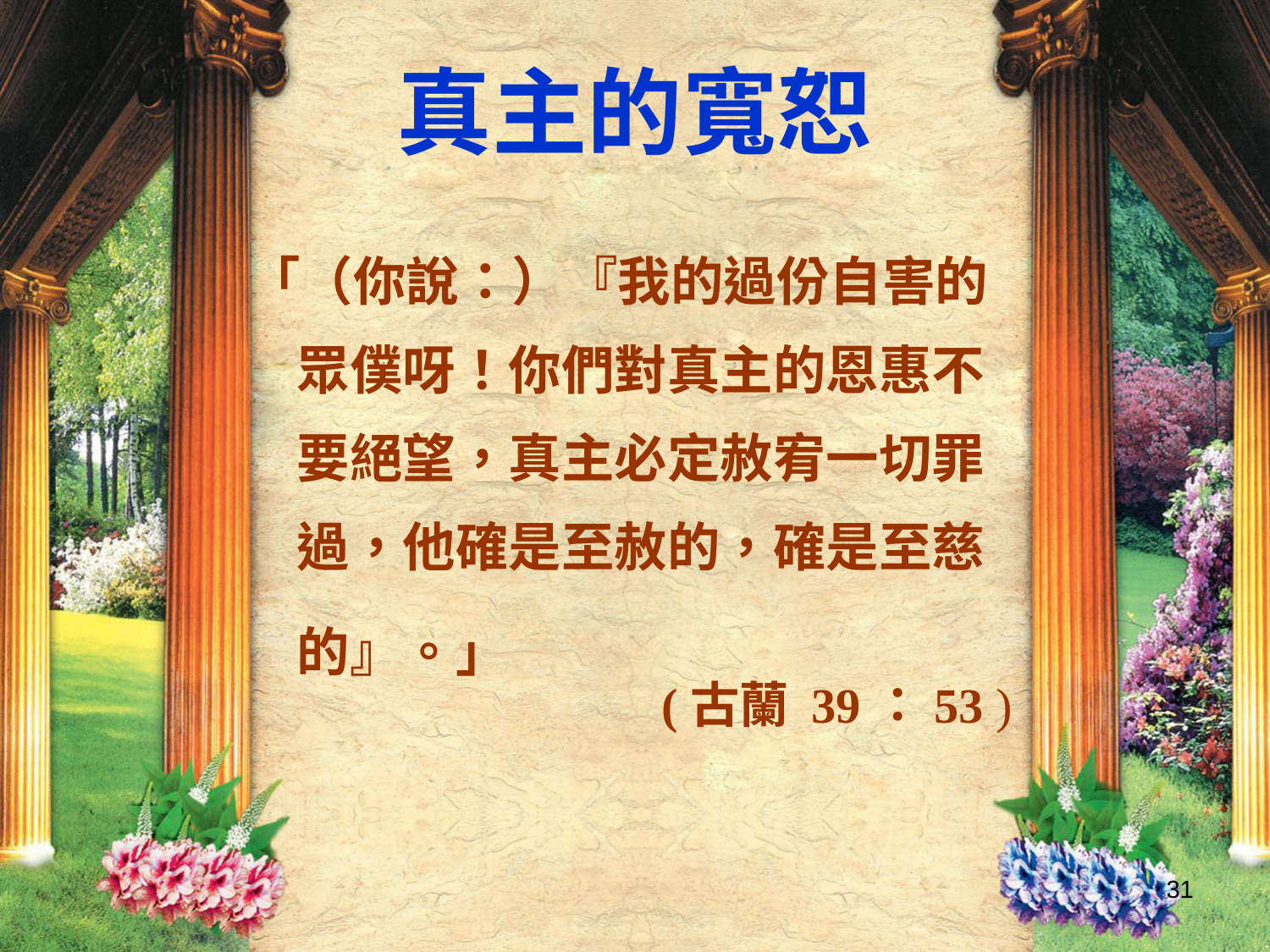

真主的寬恕
「（你說：）『我的過份自害的眾僕呀！你們對真主的恩惠不要絕望，真主必定赦宥一切罪過，他確是至赦的，確是至慈的』。」
(古蘭 39：53 )
31